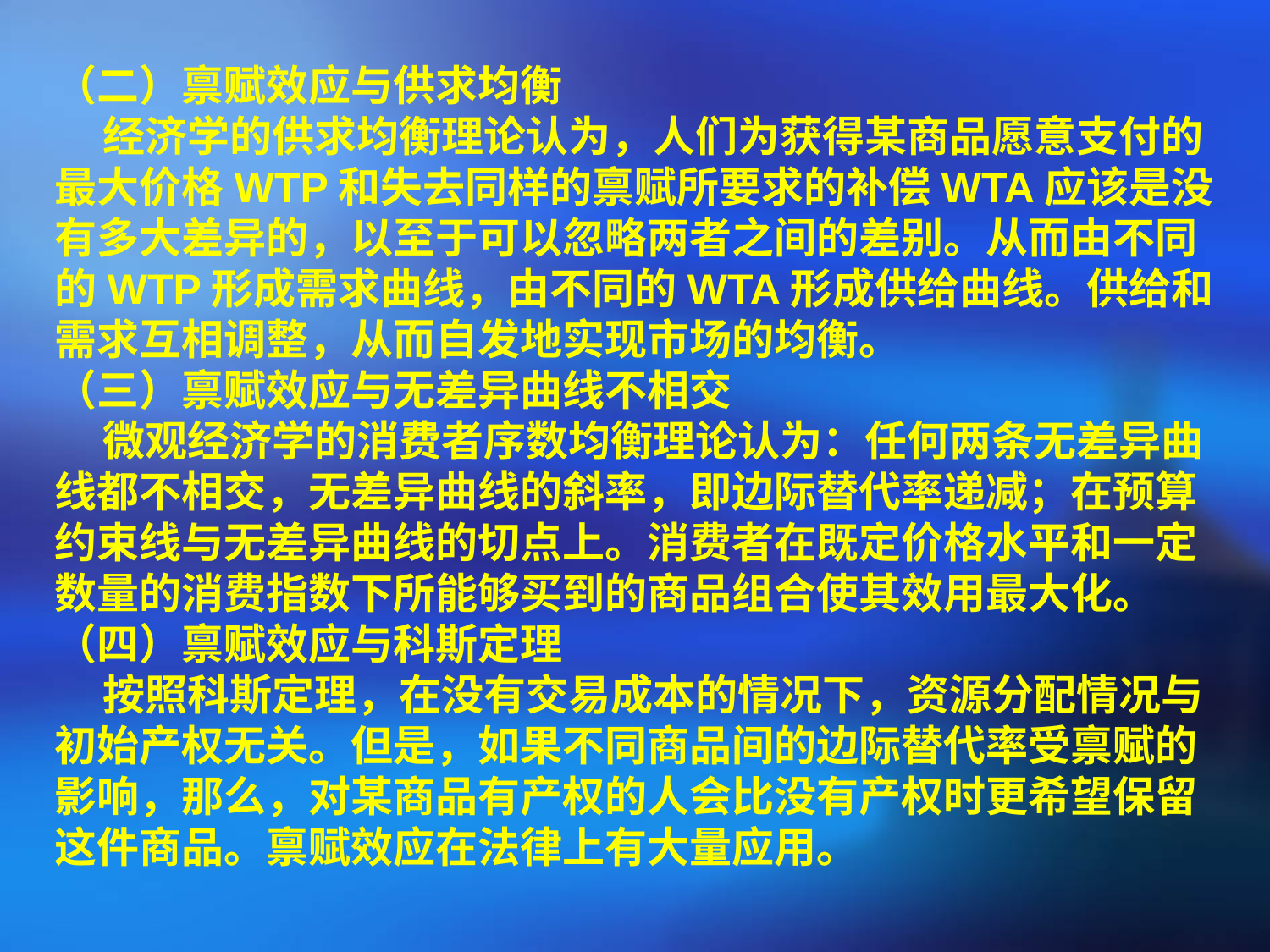

（二）禀赋效应与供求均衡
    经济学的供求均衡理论认为，人们为获得某商品愿意支付的最大价格WTP和失去同样的禀赋所要求的补偿WTA应该是没有多大差异的，以至于可以忽略两者之间的差别。从而由不同的WTP形成需求曲线，由不同的WTA形成供给曲线。供给和需求互相调整，从而自发地实现市场的均衡。
（三）禀赋效应与无差异曲线不相交
    微观经济学的消费者序数均衡理论认为：任何两条无差异曲线都不相交，无差异曲线的斜率，即边际替代率递减；在预算约束线与无差异曲线的切点上。消费者在既定价格水平和一定数量的消费指数下所能够买到的商品组合使其效用最大化。
（四）禀赋效应与科斯定理
    按照科斯定理，在没有交易成本的情况下，资源分配情况与初始产权无关。但是，如果不同商品间的边际替代率受禀赋的影响，那么，对某商品有产权的人会比没有产权时更希望保留这件商品。禀赋效应在法律上有大量应用。